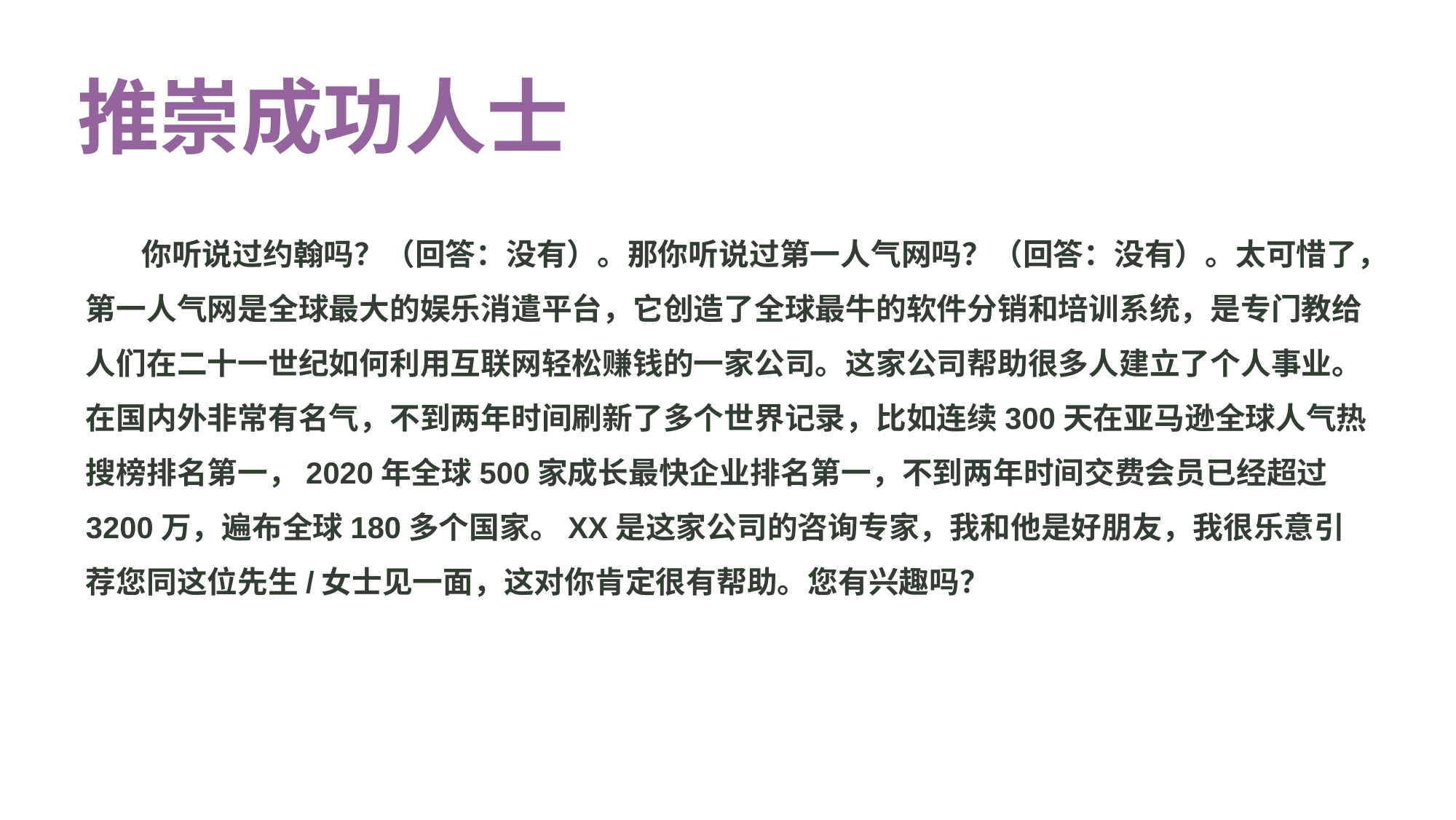

推崇成功人士
       你听说过约翰吗？（回答：没有）。那你听说过第一人气网吗？（回答：没有）。太可惜了，第一人气网是全球最大的娱乐消遣平台，它创造了全球最牛的软件分销和培训系统，是专门教给人们在二十一世纪如何利用互联网轻松赚钱的一家公司。这家公司帮助很多人建立了个人事业。在国内外非常有名气，不到两年时间刷新了多个世界记录，比如连续300天在亚马逊全球人气热搜榜排名第一，2020年全球500家成长最快企业排名第一，不到两年时间交费会员已经超过3200万，遍布全球180多个国家。XX是这家公司的咨询专家，我和他是好朋友，我很乐意引荐您同这位先生/女士见一面，这对你肯定很有帮助。您有兴趣吗？